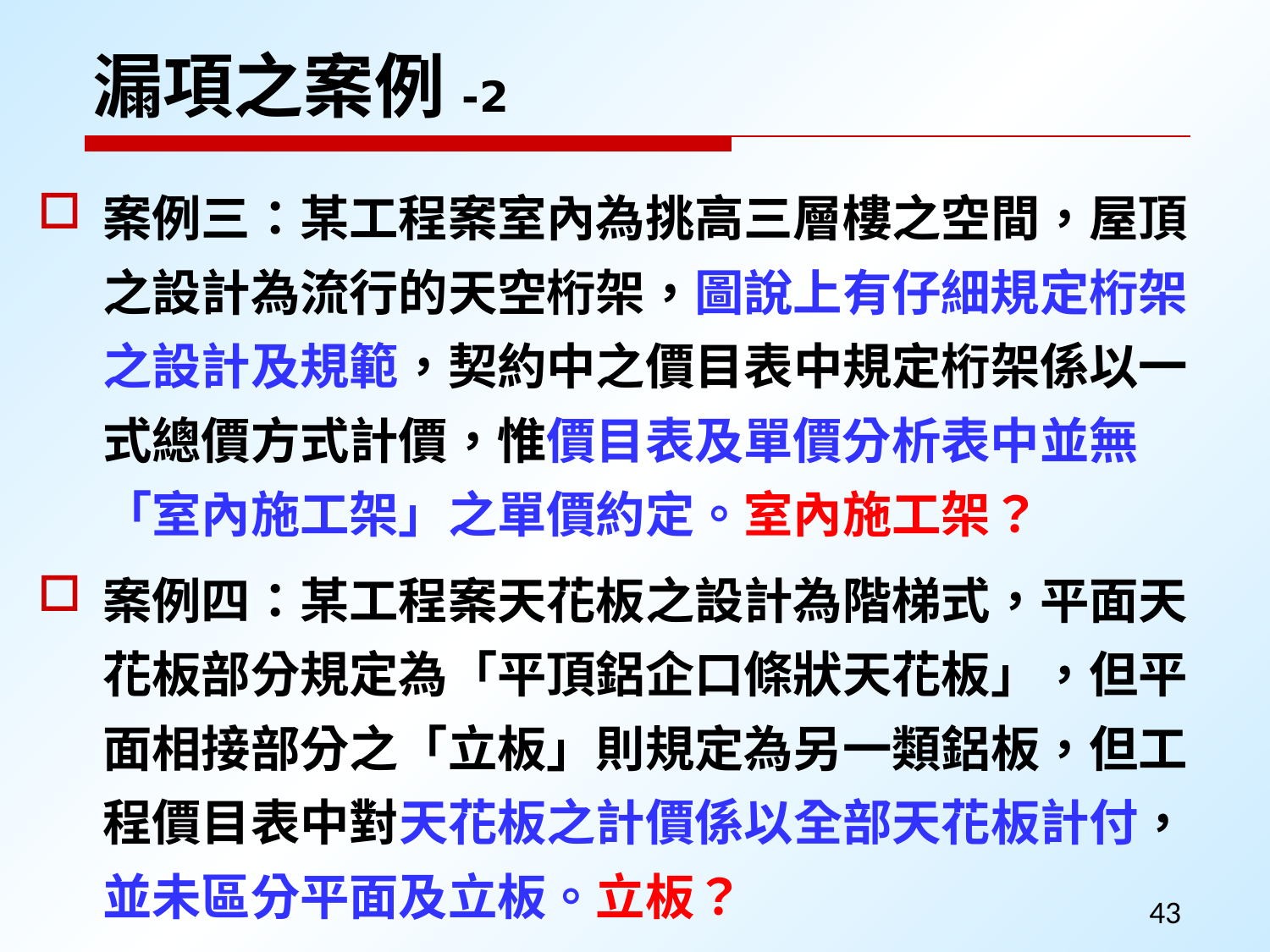

# 漏項之案例-2
案例三：某工程案室內為挑高三層樓之空間，屋頂之設計為流行的天空桁架，圖說上有仔細規定桁架之設計及規範，契約中之價目表中規定桁架係以一式總價方式計價，惟價目表及單價分析表中並無「室內施工架」之單價約定。室內施工架？
案例四：某工程案天花板之設計為階梯式，平面天花板部分規定為「平頂鋁企口條狀天花板」，但平面相接部分之「立板」則規定為另一類鋁板，但工程價目表中對天花板之計價係以全部天花板計付，並未區分平面及立板。立板？